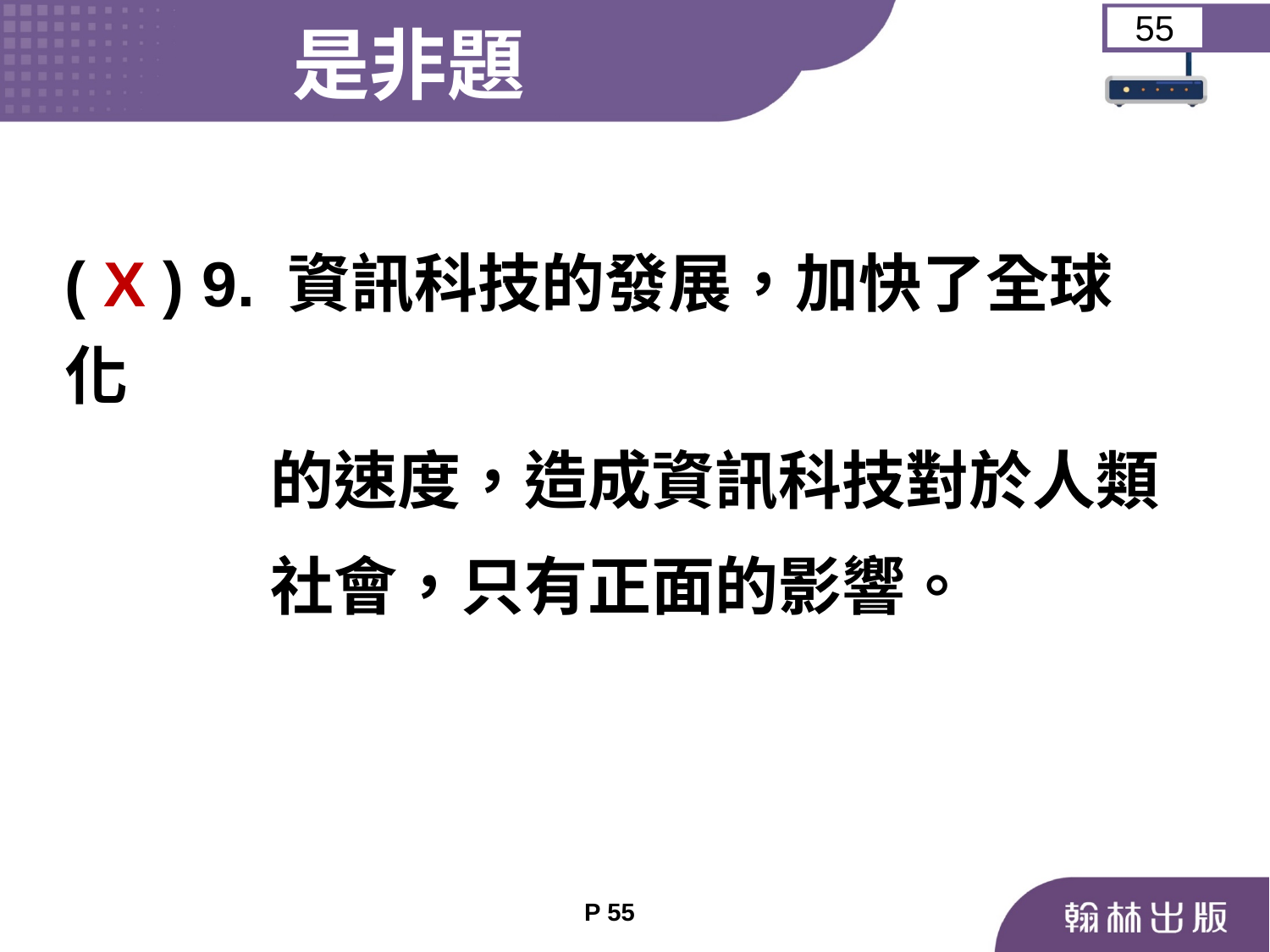

是非題

55
	( X ) 9. 資訊科技的發展，加快了全球化
               的速度，造成資訊科技對於人類
               社會，只有正面的影響。
P 55